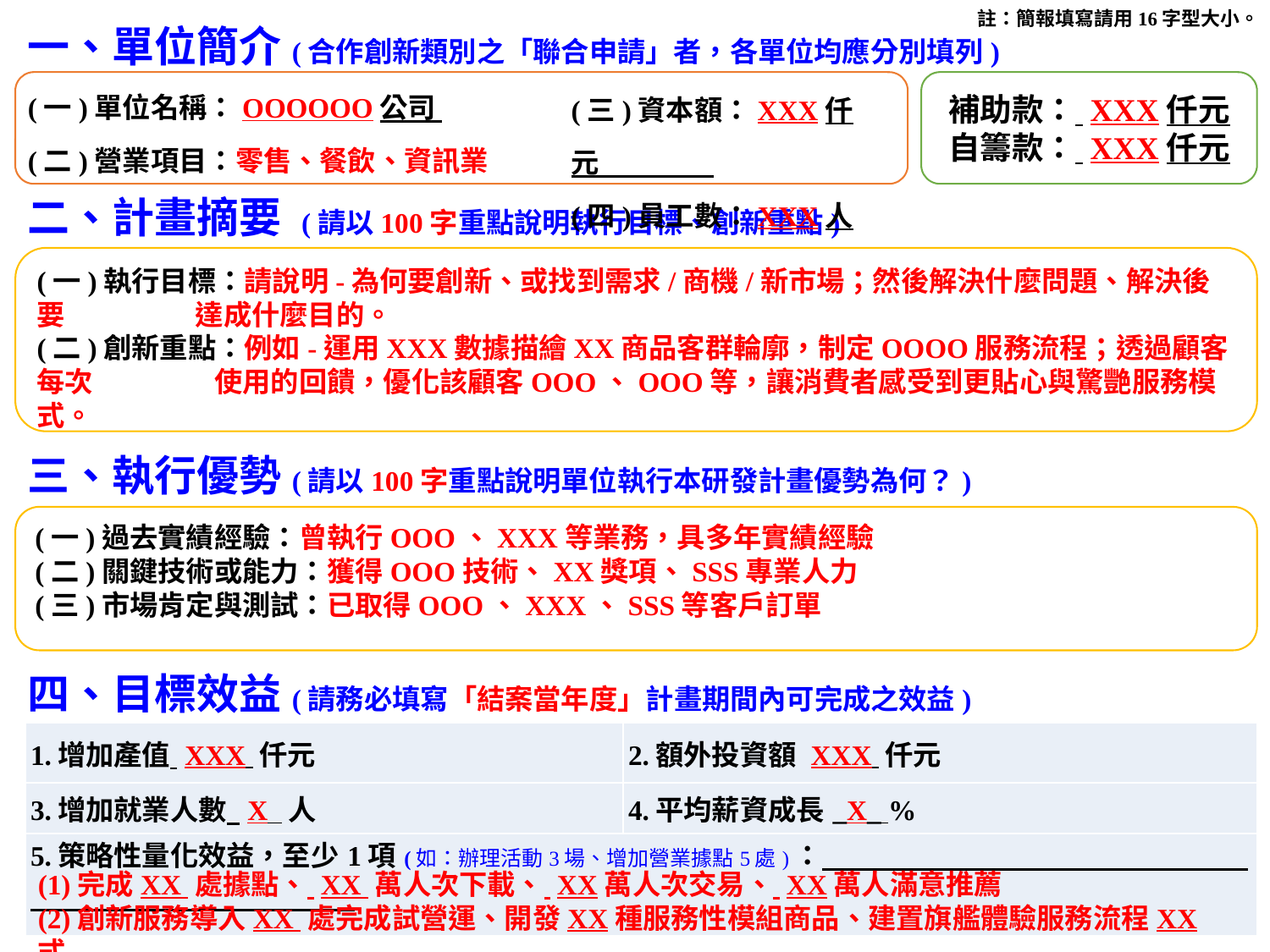

註：簡報填寫請用16字型大小。
一、單位簡介(合作創新類別之「聯合申請」者，各單位均應分別填列)
(一)單位名稱：OOOOOO公司
(二)營業項目：零售、餐飲、資訊業
(三)資本額：XXX仟元
(四)員工數：XXX人

補助款： XXX仟元
自籌款： XXX仟元
二、計畫摘要 (請以100字重點說明執行目標、創新重點)
(一)執行目標：請說明-為何要創新、或找到需求/商機/新市場；然後解決什麼問題、解決後要	     達成什麼目的。
(二)創新重點：例如-運用XXX數據描繪XX商品客群輪廓，制定OOOO服務流程；透過顧客每次	        使用的回饋，優化該顧客OOO、OOO等，讓消費者感受到更貼心與驚艷服務模式。
三、執行優勢(請以100字重點說明單位執行本研發計畫優勢為何？)
(一)過去實績經驗：曾執行OOO、XXX等業務，具多年實績經驗
(二)關鍵技術或能力：獲得OOO技術、XX獎項、SSS專業人力
(三)市場肯定與測試：已取得OOO、XXX、SSS等客戶訂單
四、目標效益(請務必填寫「結案當年度」計畫期間內可完成之效益)
| 1.增加產值 XXX 仟元 | 2.額外投資額 XXX 仟元 |
| --- | --- |
| 3.增加就業人數 X 人 | 4.平均薪資成長\_X\_ % |
| 5.策略性量化效益，至少1項(如：辦理活動3場、增加營業據點5處)： |  |
(1)完成XX 處據點、 XX 萬人次下載、 XX萬人次交易、 XX萬人滿意推薦
(2)創新服務導入XX 處完成試營運、開發XX種服務性模組商品、建置旗艦體驗服務流程XX式